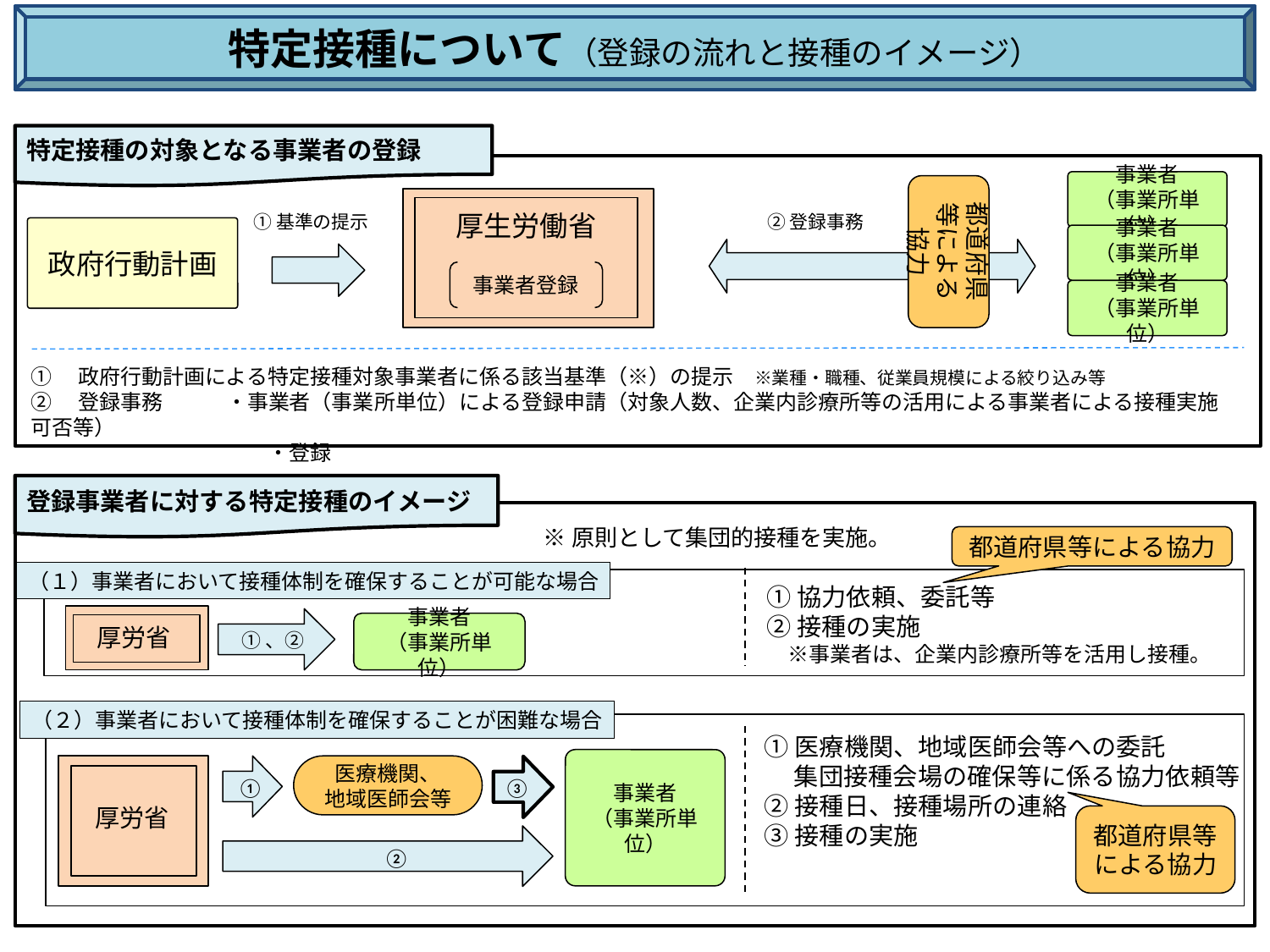

特定接種について（登録の流れと接種のイメージ）

特定接種の対象となる事業者の登録

事業者
（事業所単位）
都道府県等による協力

厚生労働省
①基準の提示
②登録事務
政府行動計画
事業者
（事業所単位）

事業者登録
事業者
（事業所単位）
①　政府行動計画による特定接種対象事業者に係る該当基準（※）の提示　※業種・職種、従業員規模による絞り込み等
②　登録事務　　　・事業者（事業所単位）による登録申請（対象人数、企業内診療所等の活用による事業者による接種実施可否等）
　　　　　　　　　　　 ・登録
登録事業者に対する特定接種のイメージ

※原則として集団的接種を実施。
都道府県等による協力
（１）事業者において接種体制を確保することが可能な場合

①協力依頼、委託等
②接種の実施
　※事業者は、企業内診療所等を活用し接種。

事業者
（事業所単位）
厚労省
①、②
（２）事業者において接種体制を確保することが困難な場合

①医療機関、地域医師会等への委託
　 集団接種会場の確保等に係る協力依頼等
②接種日、接種場所の連絡
③接種の実施
事業者
（事業所単位）
医療機関、
地域医師会等

③

①
厚労省
都道府県等による協力

②